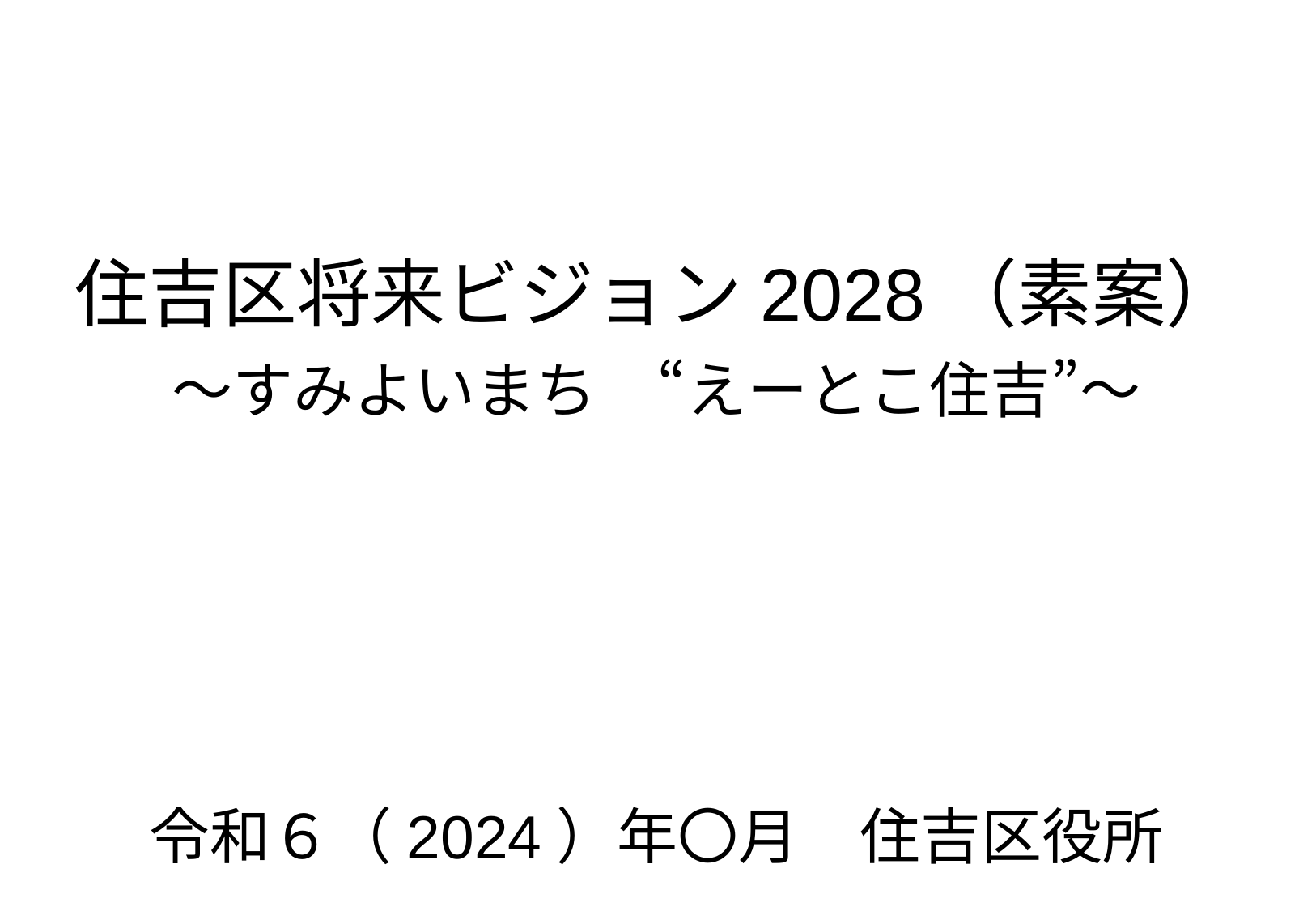

# 住吉区将来ビジョン2028（素案）
～すみよいまち　“えーとこ住吉”～
令和６（2024）年〇月　住吉区役所